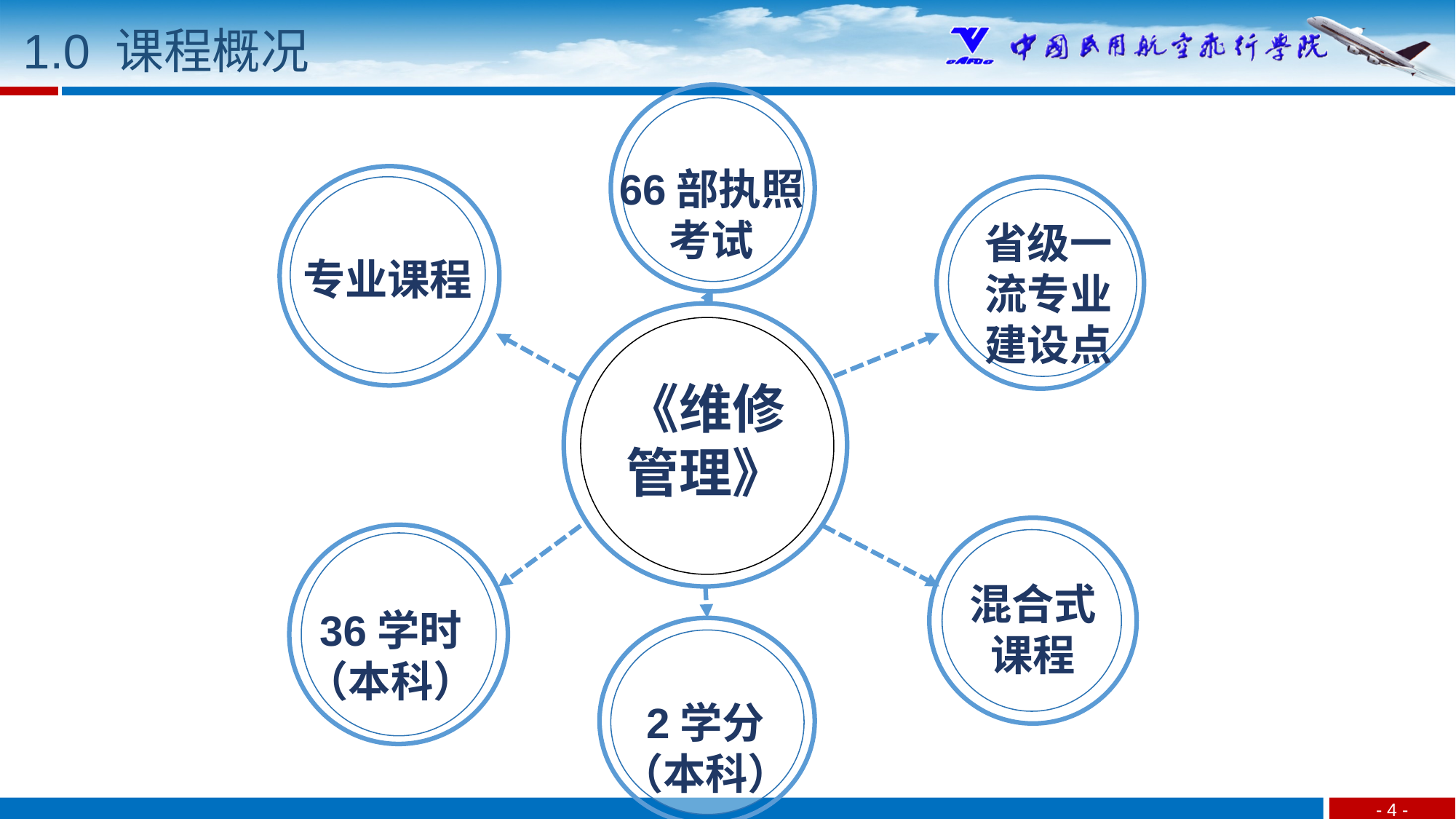

1.0 课程概况

66部执照
考试

省级一流专业建设点
专业课程

《维修管理》

混合式
课程
36学时
（本科）

2学分
（本科）